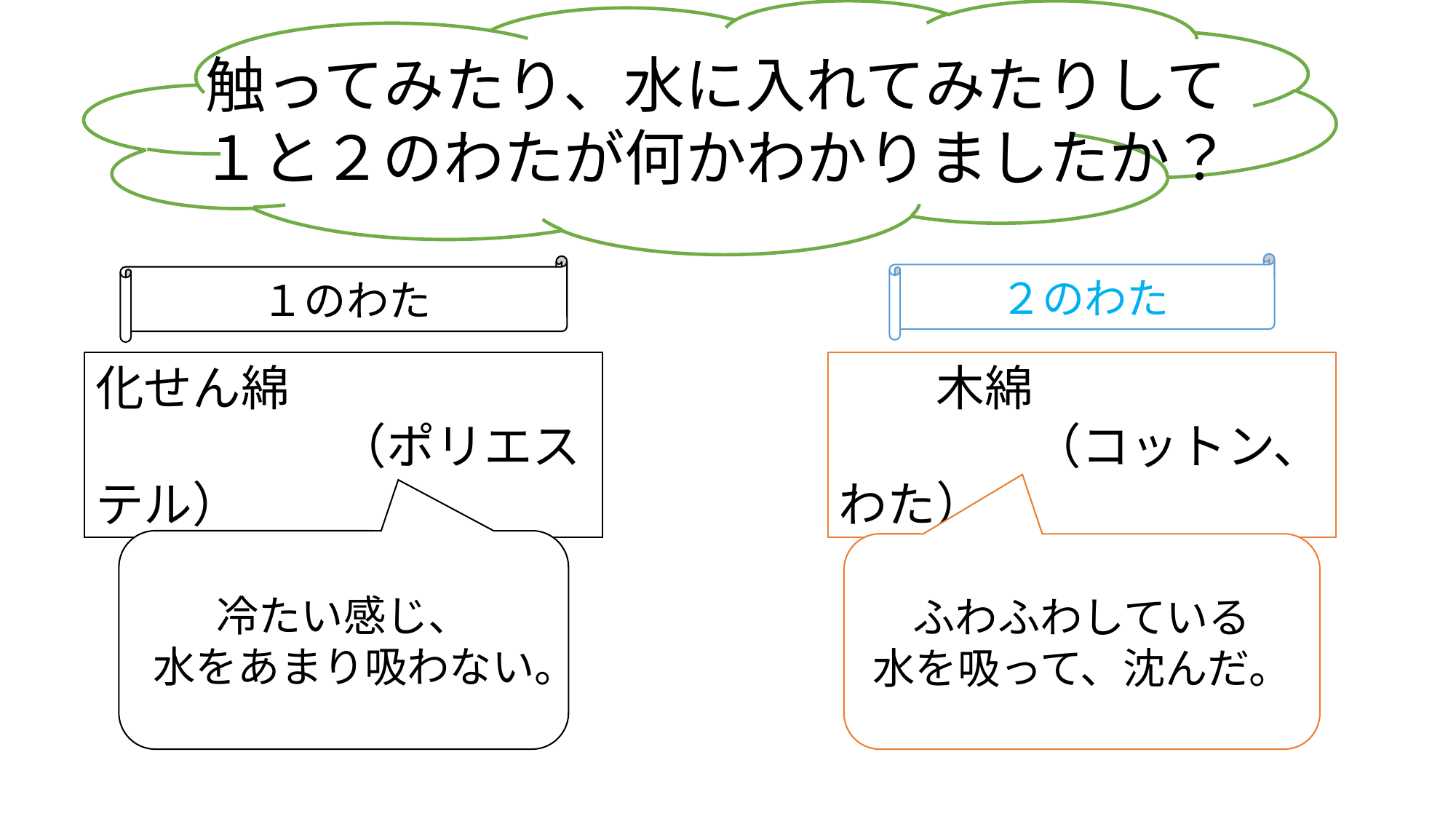

触ってみたり、水に入れてみたりして
１と２のわたが何かわかりましたか？
２のわた
１のわた
化せん綿
　　　　　（ポリエステル）
　　木綿
　　　　（コットン、わた）
冷たい感じ、
水をあまり吸わない。
ふわふわしている
水を吸って、沈んだ。